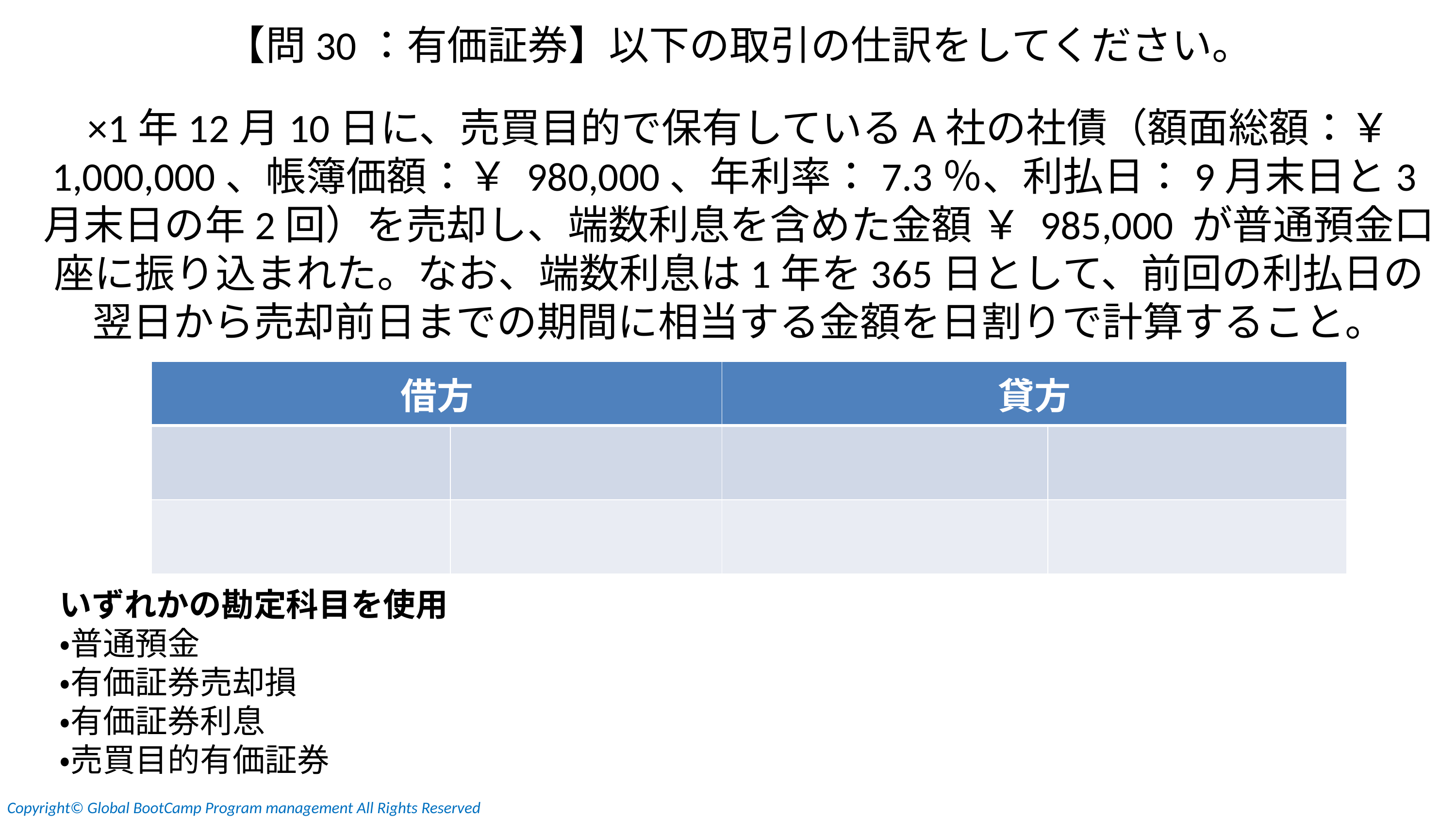

【問30：有価証券】以下の取引の仕訳をしてください。

×1年12月10日に、売買目的で保有しているA社の社債（額面総額：￥ 1,000,000、帳簿価額：￥ 980,000、年利率：7.3％、利払日：9月末日と3月末日の年2回）を売却し、端数利息を含めた金額 ￥ 985,000 が普通預金口座に振り込まれた。なお、端数利息は1年を365日として、前回の利払日の翌日から売却前日までの期間に相当する金額を日割りで計算すること。
| 借方 |  | 貸方 |  |
| --- | --- | --- | --- |
|  |  |  |  |
|  |  |  |  |
いずれかの勘定科目を使用
・普通預金
・有価証券売却損
・有価証券利息
・売買目的有価証券